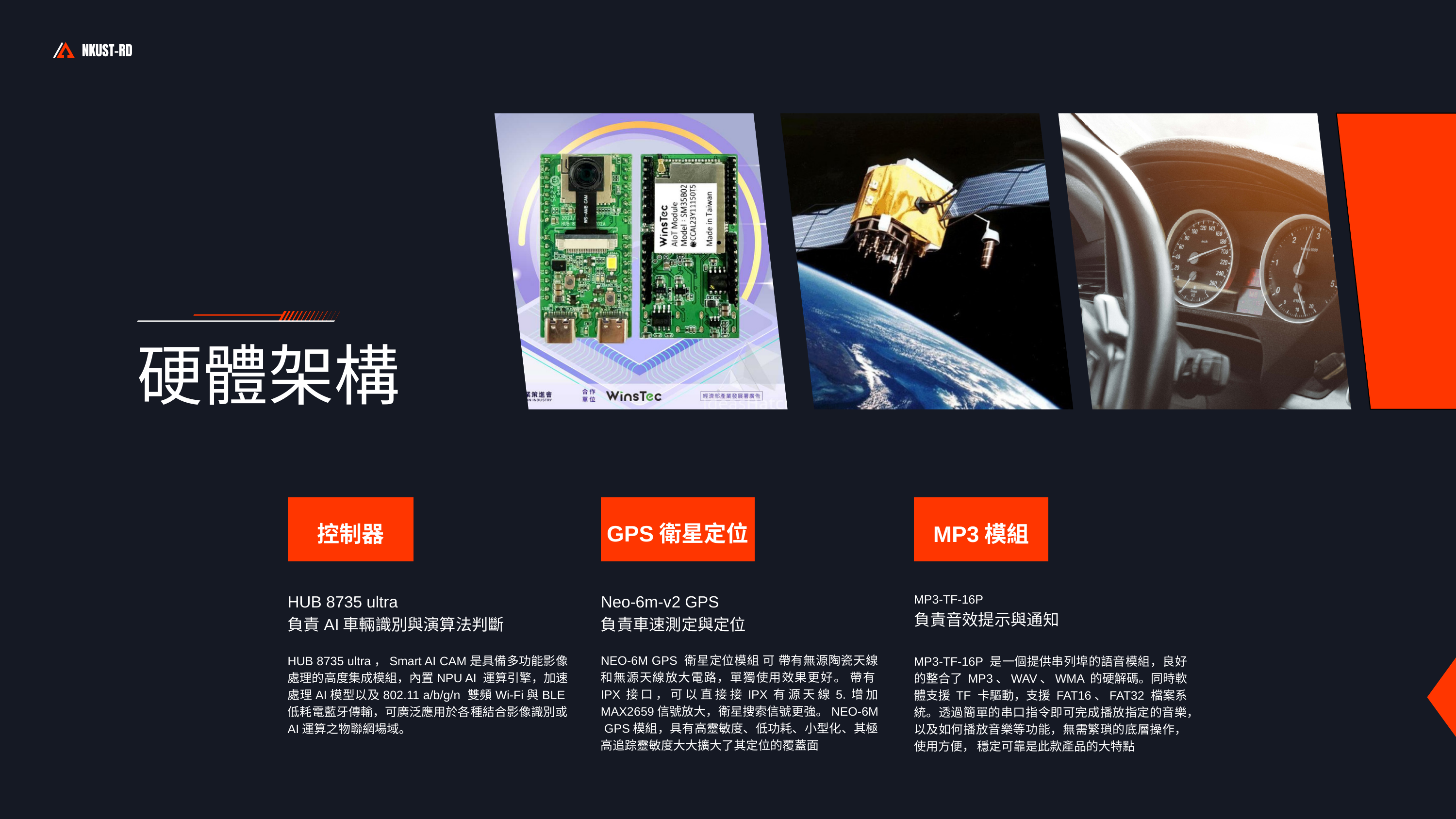

NKUST-RD

硬體架構

GPS衛星定位
控制器
MP3模組
HUB 8735 ultra
負責AI車輛識別與演算法判斷

HUB 8735 ultra，Smart AI CAM是具備多功能影像處理的高度集成模組，內置NPU AI 運算引擎，加速處理AI模型以及802.11 a/b/g/n 雙頻Wi-Fi與BLE低耗電藍牙傳輸，可廣泛應用於各種結合影像識別或 AI運算之物聯網場域。
Neo-6m-v2 GPS
負責車速測定與定位

NEO-6M GPS 衛星定位模組 可 帶有無源陶瓷天線和無源天線放大電路，單獨使用效果更好。 帶有IPX接口，可以直接接IPX有源天線5.增加 MAX2659信號放大，衛星搜索信號更強。NEO-6M  GPS模組，具有高靈敏度、低功耗、小型化、其極高追踪靈敏度大大擴大了其定位的覆蓋面
MP3-TF-16P
負責音效提示與通知

MP3-TF-16P 是一個提供串列埠的語音模組，良好的整合了 MP3、WAV、WMA 的硬解碼。同時軟體支援 TF 卡驅動，支援 FAT16、FAT32 檔案系統。透過簡單的串口指令即可完成播放指定的音樂，以及如何播放音樂等功能，無需繁瑣的底層操作，使用方便， 穩定可靠是此款產品的大特點